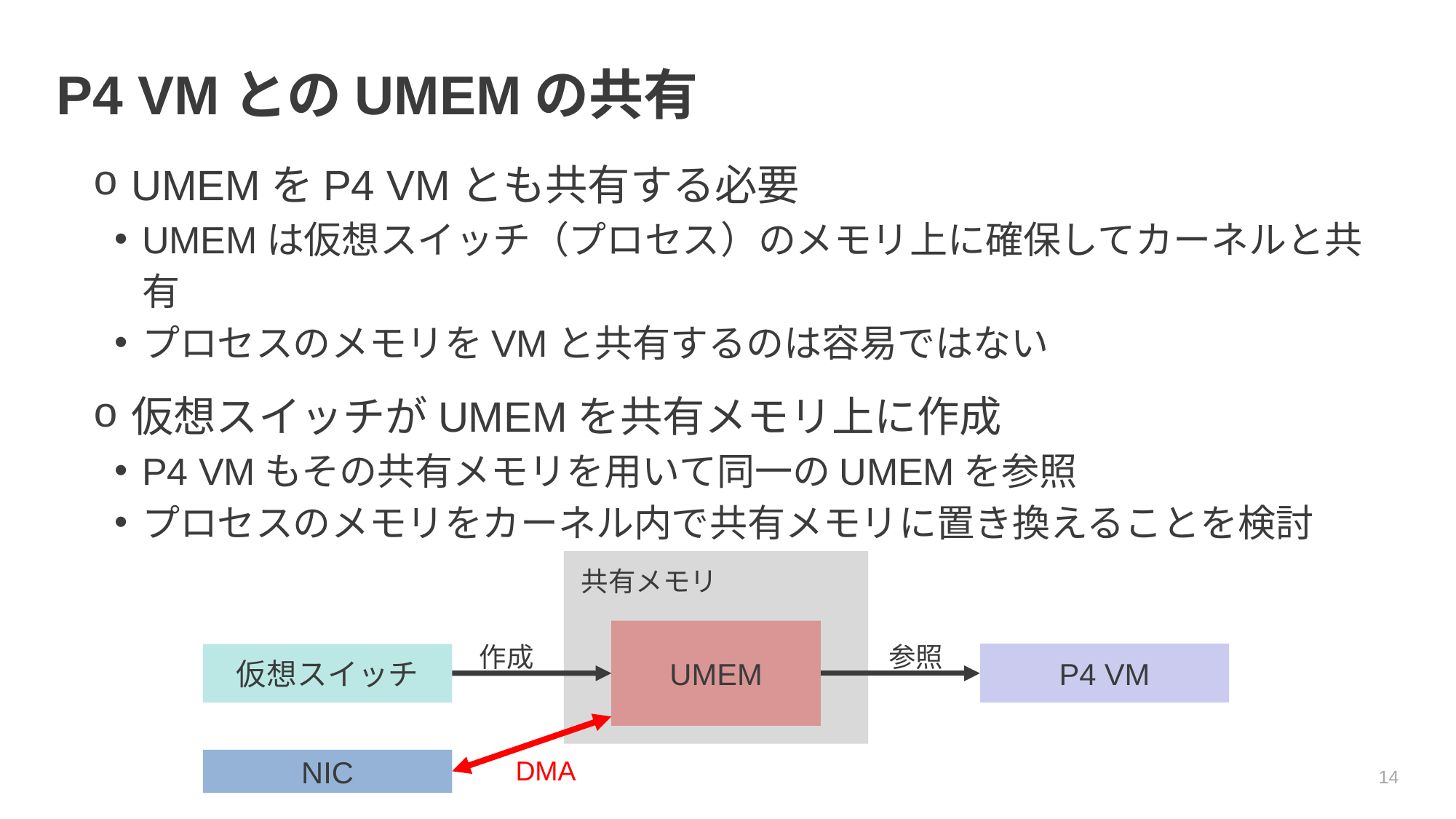

# P4 VMとのUMEMの共有
UMEMをP4 VMとも共有する必要
UMEMは仮想スイッチ（プロセス）のメモリ上に確保してカーネルと共有
プロセスのメモリをVMと共有するのは容易ではない
仮想スイッチがUMEMを共有メモリ上に作成
P4 VMもその共有メモリを用いて同一のUMEMを参照
プロセスのメモリをカーネル内で共有メモリに置き換えることを検討

共有メモリ
UMEM
作成
参照
P4 VM
仮想スイッチ
DMA
NIC
14